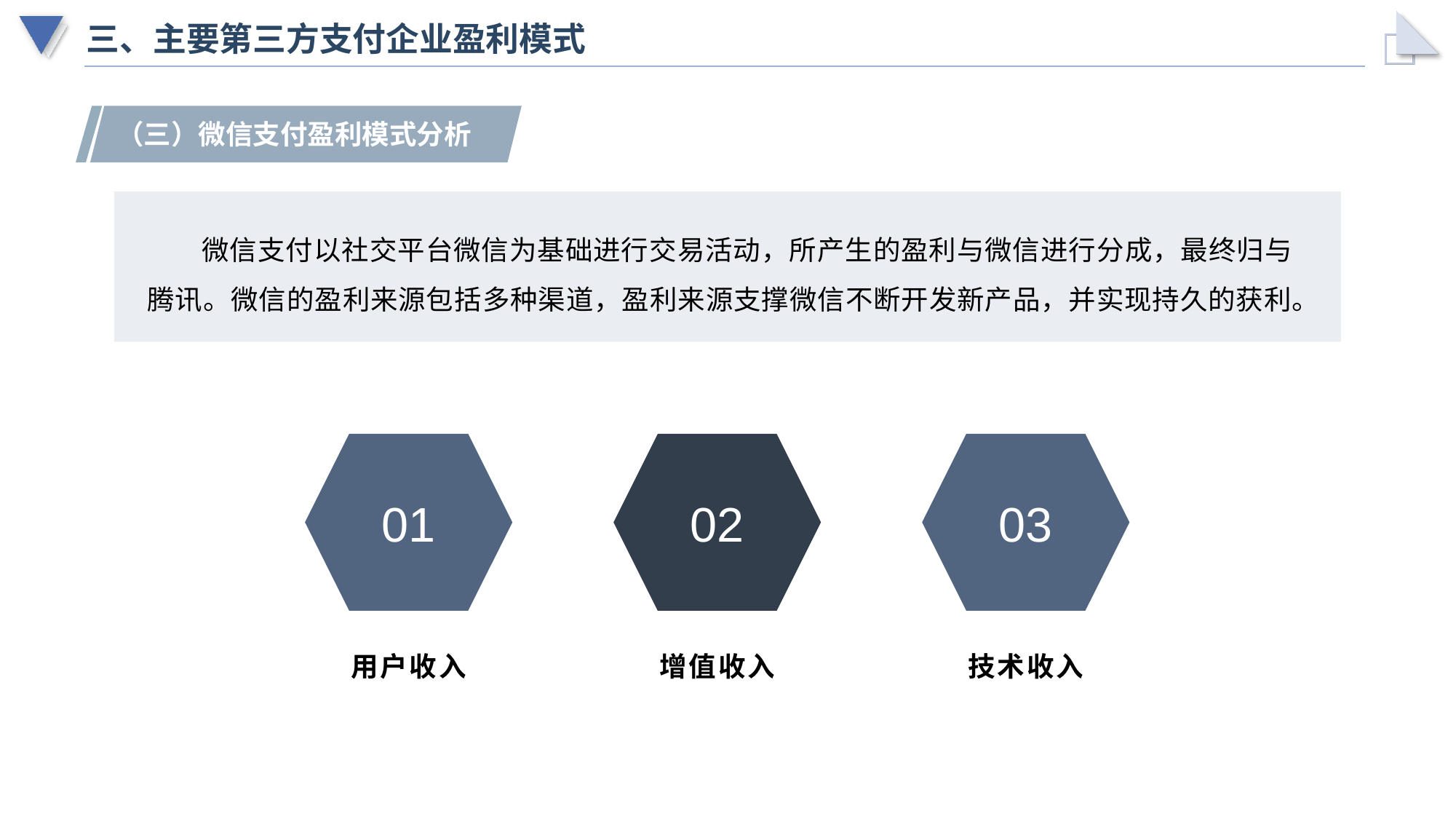

# 三、主要第三方支付企业盈利模式

（三）微信支付盈利模式分析

微信支付以社交平台微信为基础进行交易活动，所产生的盈利与微信进行分成，最终归与腾讯。微信的盈利来源包括多种渠道，盈利来源支撑微信不断开发新产品，并实现持久的获利。
01
用户收入
02
增值收入
03
技术收入